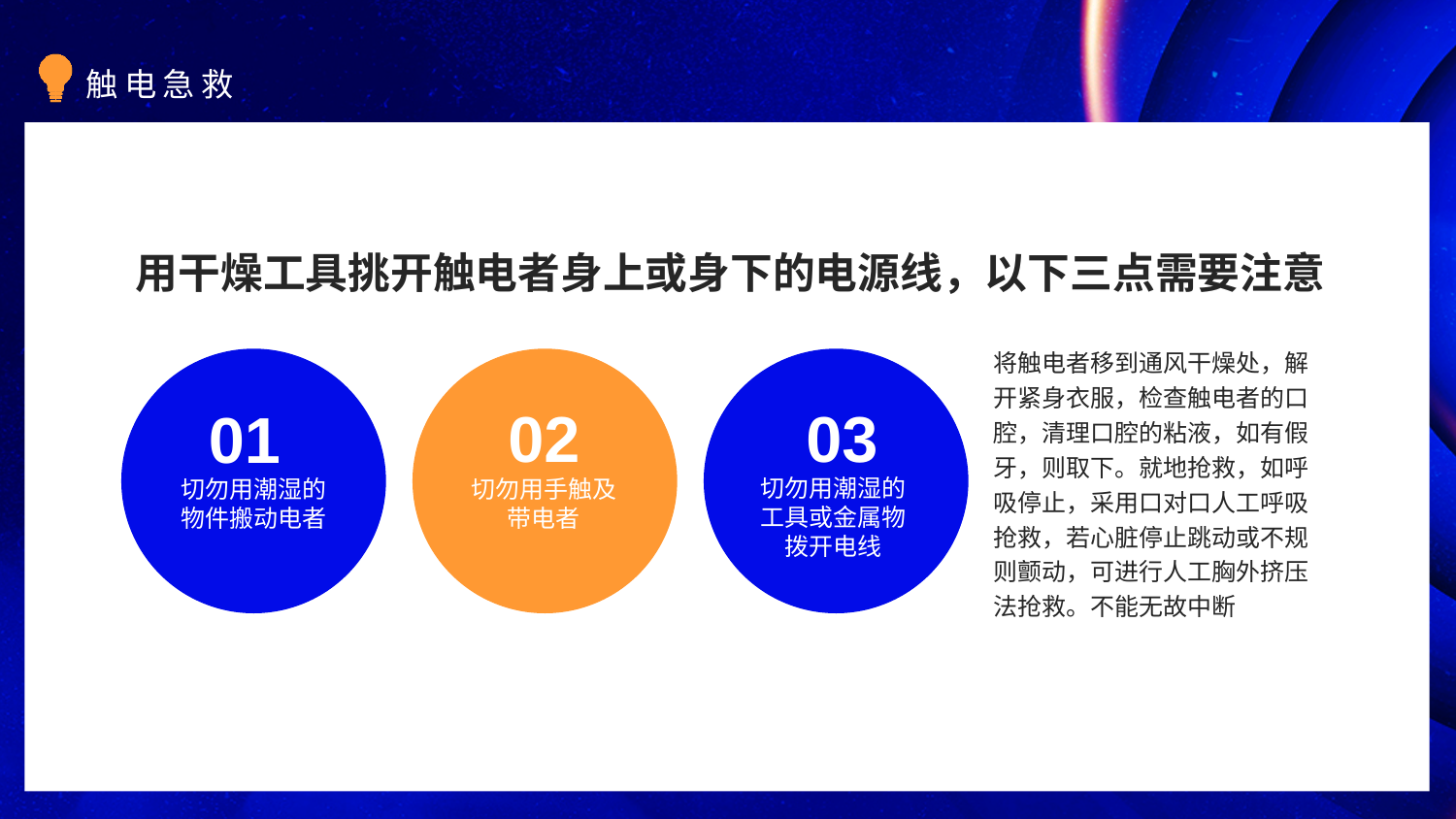

用干燥工具挑开触电者身上或身下的电源线，以下三点需要注意
将触电者移到通风干燥处，解开紧身衣服，检查触电者的口腔，清理口腔的粘液，如有假牙，则取下。就地抢救，如呼吸停止，采用口对口人工呼吸抢救，若心脏停止跳动或不规则颤动，可进行人工胸外挤压法抢救。不能无故中断

01
切勿用潮湿的物件搬动电者

02
切勿用手触及带电者

03
切勿用潮湿的工具或金属物拨开电线